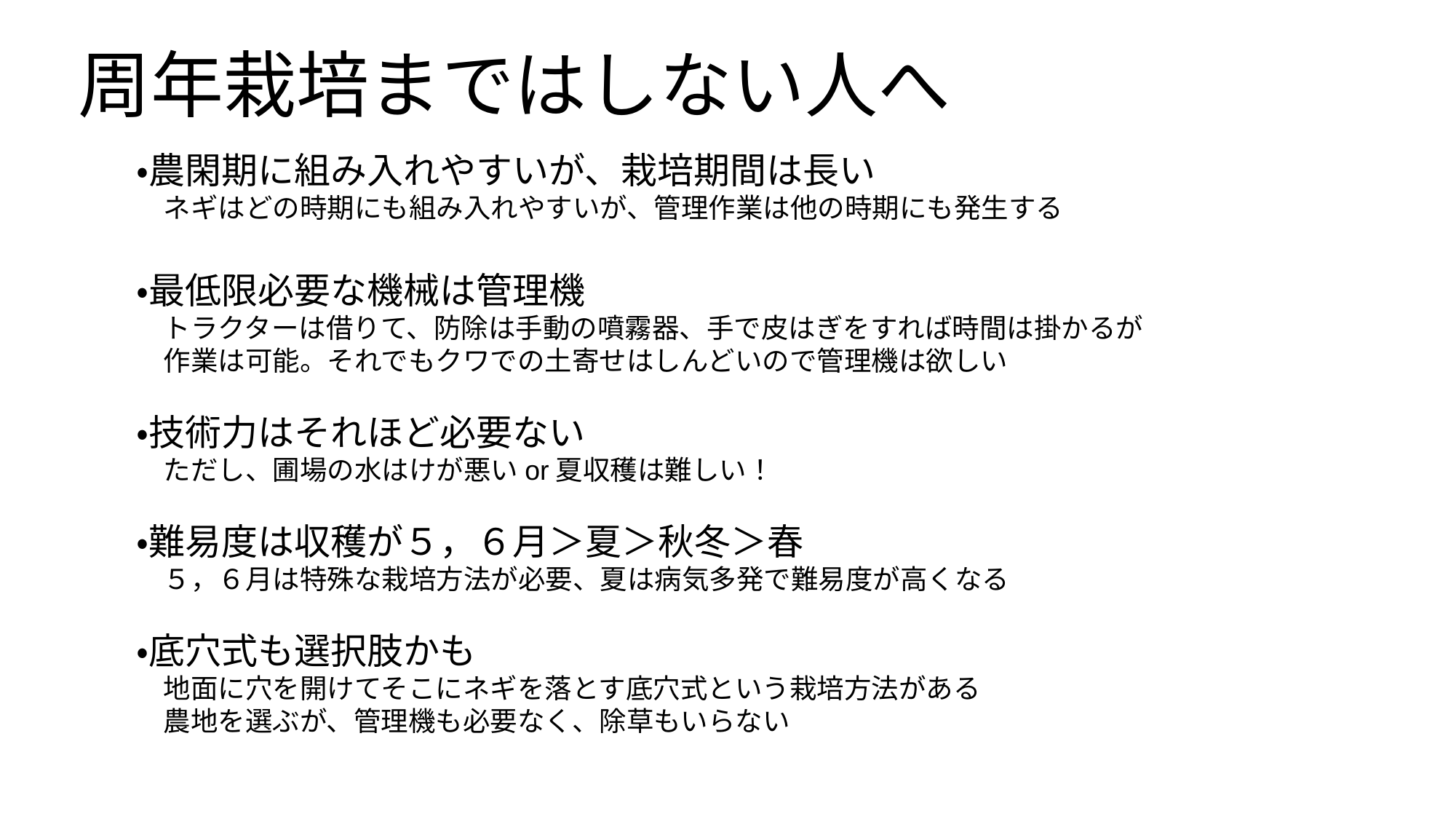

周年栽培まではしない人へ
・農閑期に組み入れやすいが、栽培期間は長い
　ネギはどの時期にも組み入れやすいが、管理作業は他の時期にも発生する

・最低限必要な機械は管理機
　トラクターは借りて、防除は手動の噴霧器、手で皮はぎをすれば時間は掛かるが
　作業は可能。それでもクワでの土寄せはしんどいので管理機は欲しい

・技術力はそれほど必要ない
　ただし、圃場の水はけが悪いor夏収穫は難しい！

・難易度は収穫が５，６月＞夏＞秋冬＞春
　５，６月は特殊な栽培方法が必要、夏は病気多発で難易度が高くなる

・底穴式も選択肢かも
　地面に穴を開けてそこにネギを落とす底穴式という栽培方法がある
　農地を選ぶが、管理機も必要なく、除草もいらない